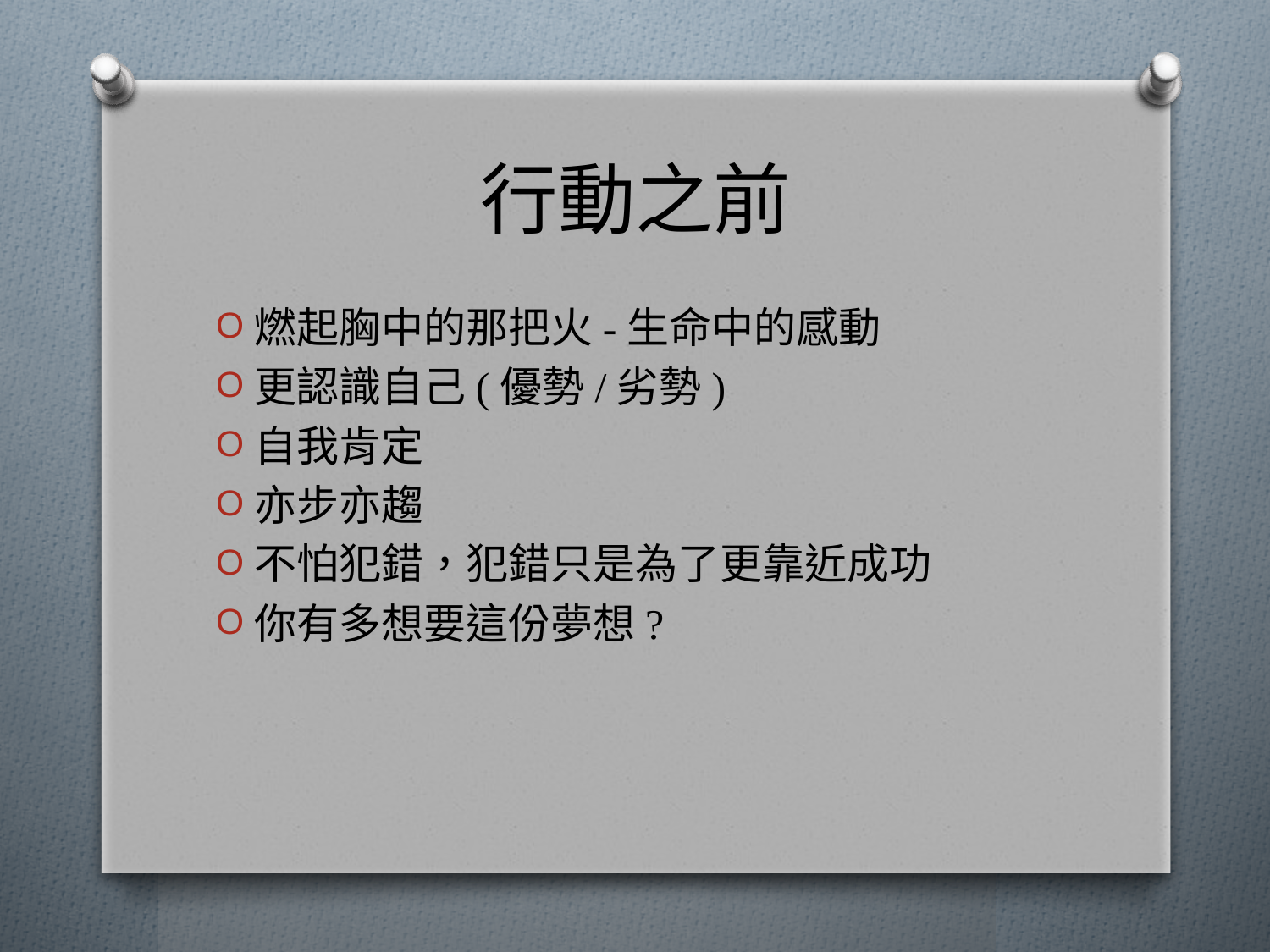

# 行動之前
燃起胸中的那把火-生命中的感動
更認識自己(優勢/劣勢)
自我肯定
亦步亦趨
不怕犯錯，犯錯只是為了更靠近成功
你有多想要這份夢想?